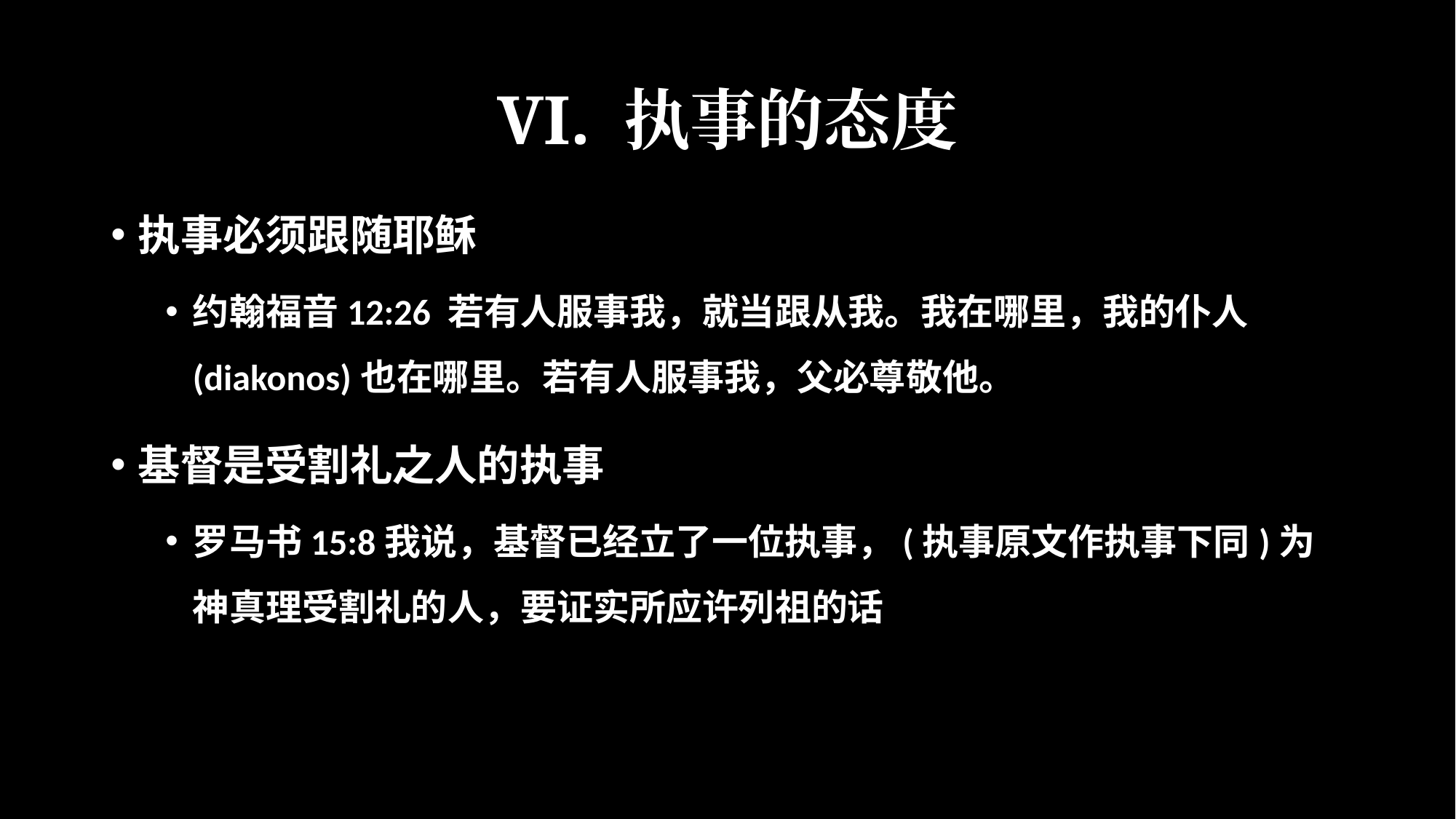

# VI. 执事的态度
执事必须跟随耶稣
约翰福音12:26 若有人服事我，就当跟从我。我在哪里，我的仆人(diakonos)也在哪里。若有人服事我，父必尊敬他。
基督是受割礼之人的执事
罗马书15:8我说，基督已经立了一位执事，(执事原文作执事下同)为神真理受割礼的人，要证实所应许列祖的话